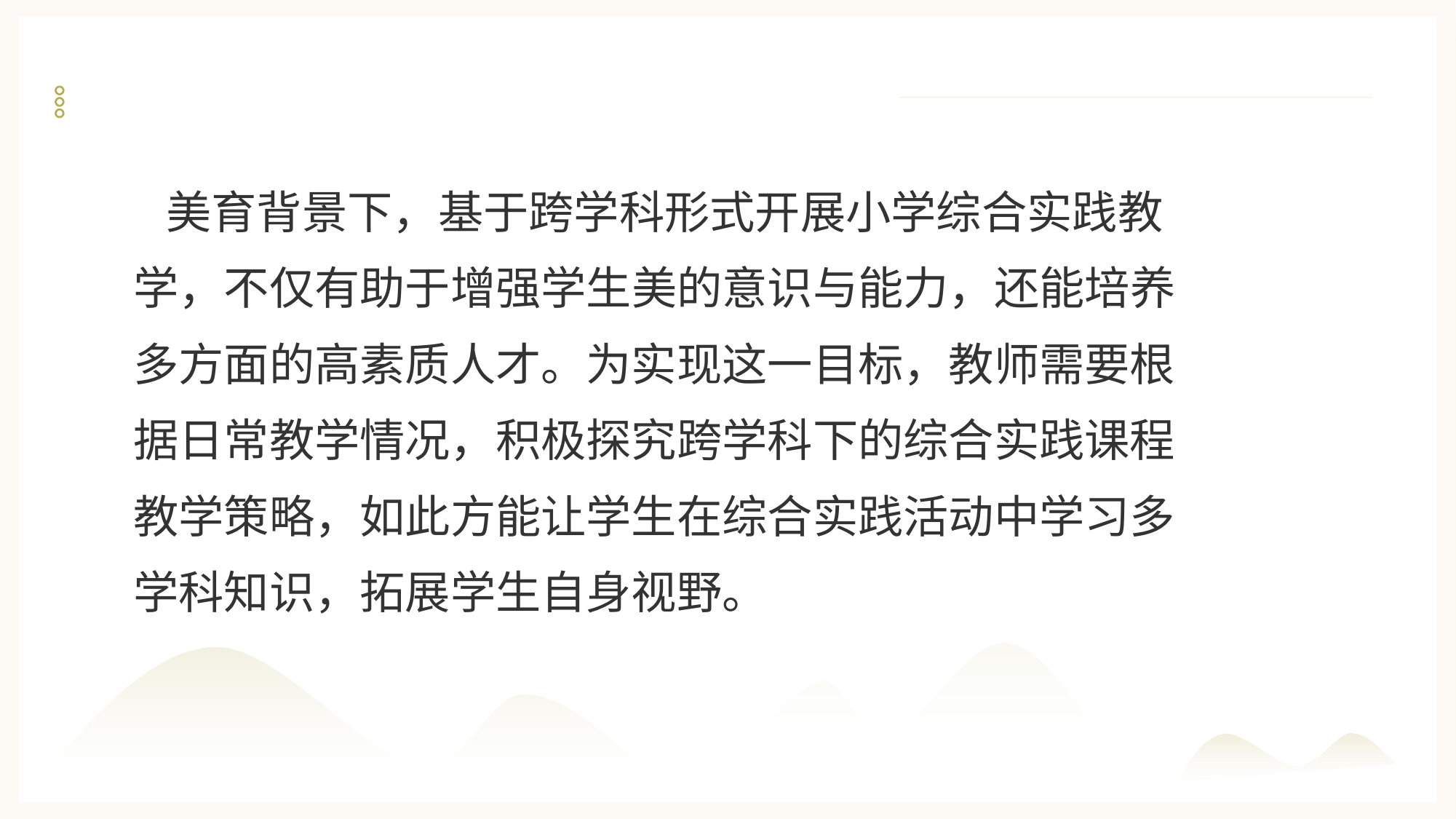

美育背景下，基于跨学科形式开展小学综合实践教学，不仅有助于增强学生美的意识与能力，还能培养多方面的高素质人才。为实现这一目标，教师需要根据日常教学情况，积极探究跨学科下的综合实践课程教学策略，如此方能让学生在综合实践活动中学习多学科知识，拓展学生自身视野。